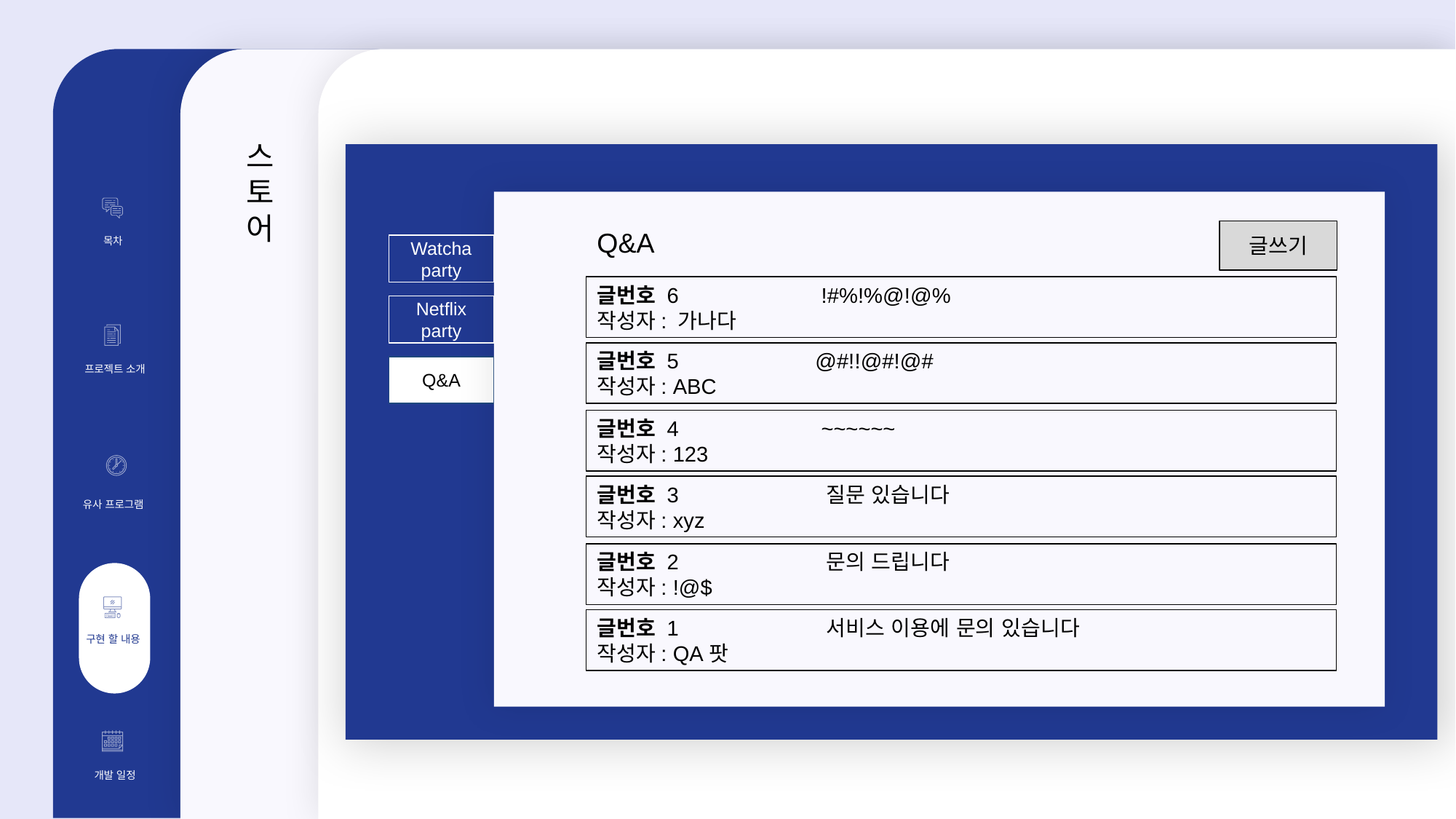

### Chart

| Category |
|---|
스토어

Q&A
글쓰기
목차
Watcha party
글번호 6		 !#%!%@!@%
작성자: 가나다
Netflix
party

글번호 5		@#!!@#!@#
작성자: ABC
프로젝트 소개
프로젝트
소개
Q&A
글번호 4		 ~~~~~~
작성자: 123

글번호 3		 질문 있습니다
작성자: xyz
유사 프로그램
글번호 2		 문의 드립니다
작성자: !@$

글번호 1		 서비스 이용에 문의 있습니다
작성자: QA팟
구현 할 내용

개발 일정